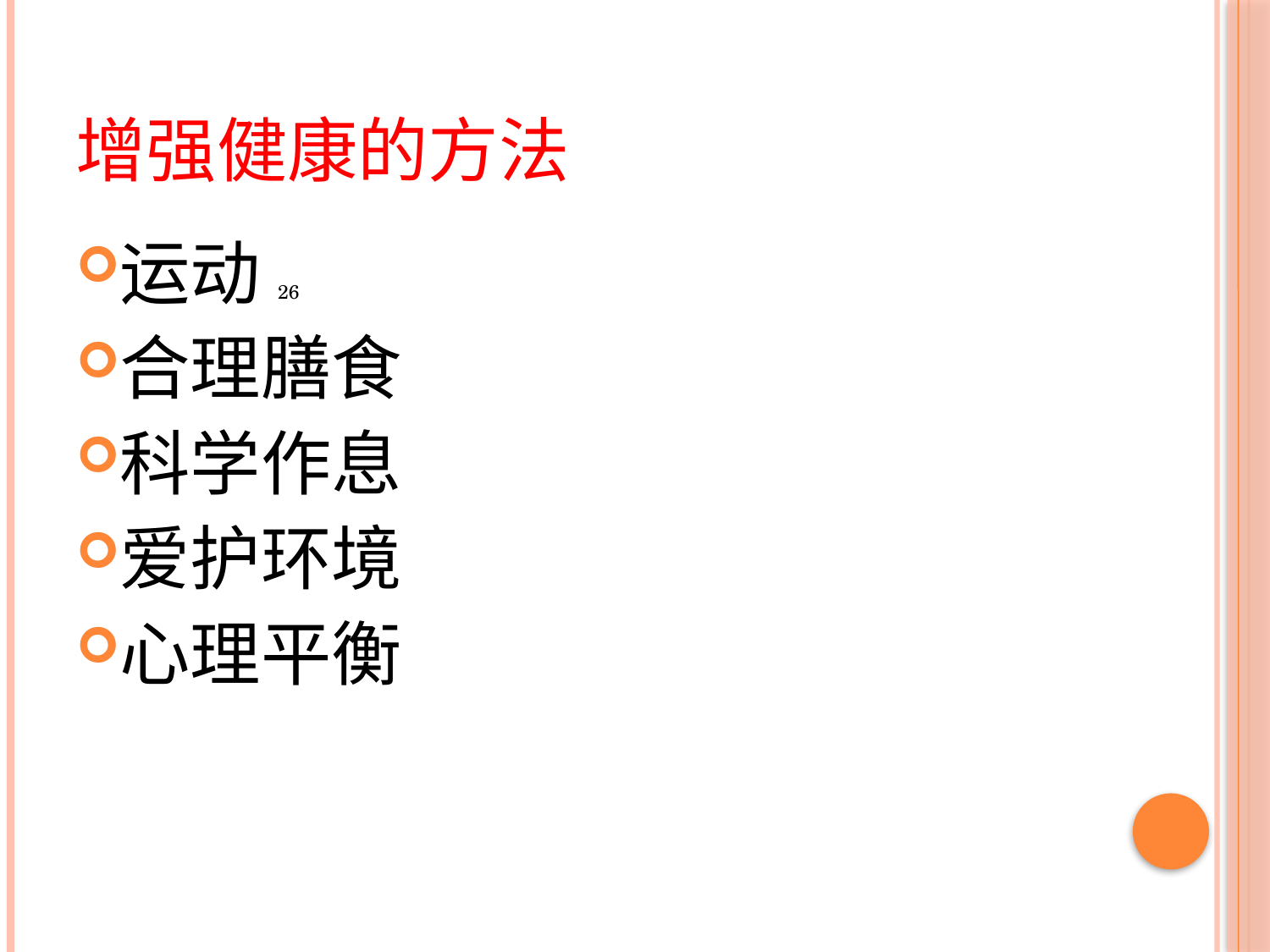

# 增强健康的方法
运动26
合理膳食
科学作息
爱护环境
心理平衡